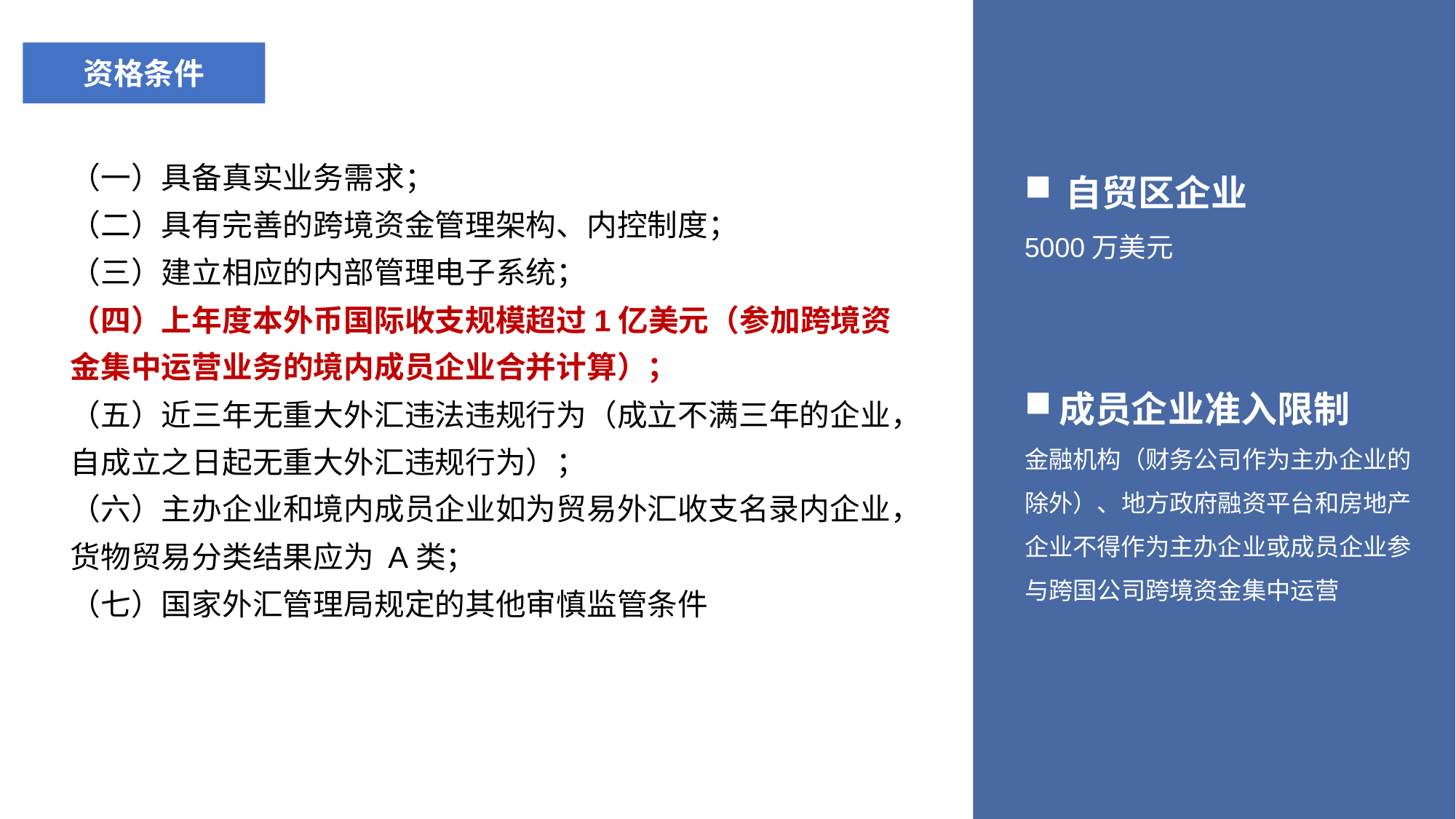

资格条件
（一）具备真实业务需求；
（二）具有完善的跨境资金管理架构、内控制度；
（三）建立相应的内部管理电子系统；
（四）上年度本外币国际收支规模超过1亿美元（参加跨境资金集中运营业务的境内成员企业合并计算）；
（五）近三年无重大外汇违法违规行为（成立不满三年的企业，自成立之日起无重大外汇违规行为）；
（六）主办企业和境内成员企业如为贸易外汇收支名录内企业，货物贸易分类结果应为 A类；
（七）国家外汇管理局规定的其他审慎监管条件
自贸区企业
5000万美元
成员企业准入限制
金融机构（财务公司作为主办企业的除外）、地方政府融资平台和房地产企业不得作为主办企业或成员企业参与跨国公司跨境资金集中运营